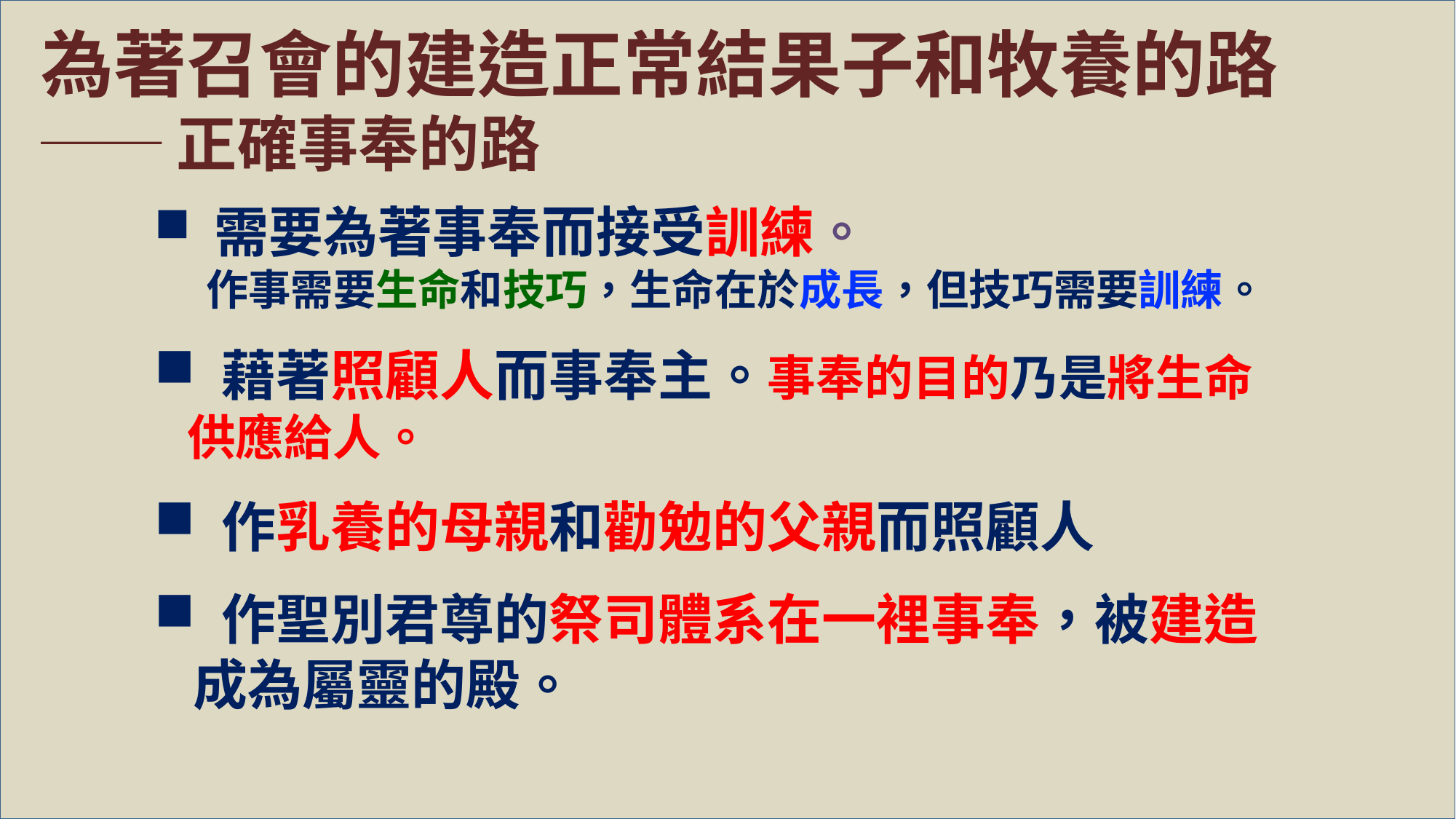

為著召會的建造正常結果子和牧養的路
──正確事奉的路

 需要為著事奉而接受訓練。
作事需要生命和技巧，生命在於成長，但技巧需要訓練。
 藉著照顧人而事奉主。事奉的目的乃是將生命供應給人。
 作乳養的母親和勸勉的父親而照顧人
 作聖別君尊的祭司體系在一裡事奉，被建造成為屬靈的殿。

１